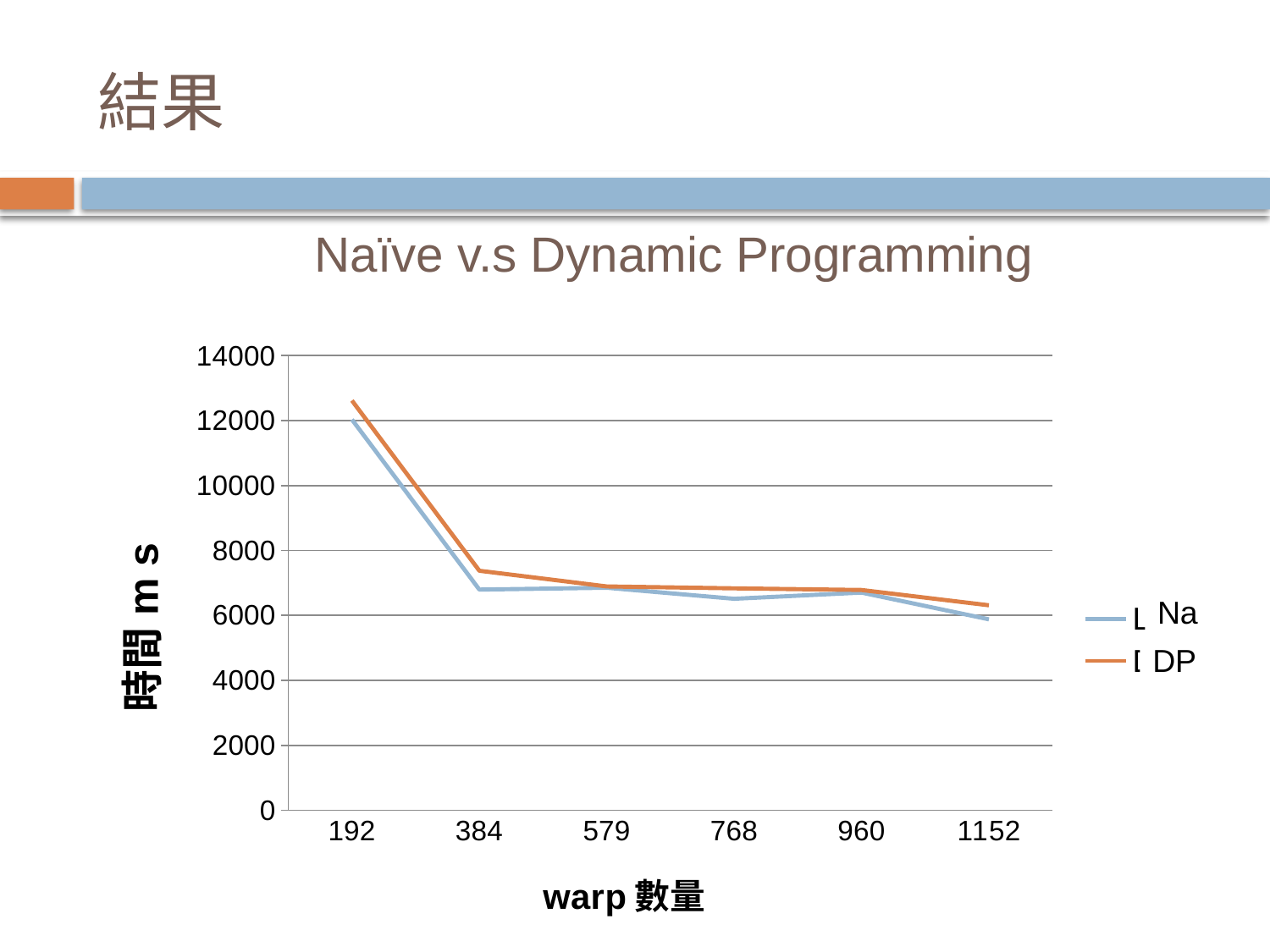

# 結果
Naïve v.s Dynamic Programming

### Chart

| Category |  |  |
|---|---|---|
| 192 | 12031.0 | 12616.0 |
| 384 | 6794.0 | 7375.0 |
| 579 | 6851.0 | 6891.0 |
| 768 | 6512.0 | 6833.0 |
| 960 | 6702.0 | 6783.0 |
| 1152 | 5879.0 | 6312.0 |
Na
DP